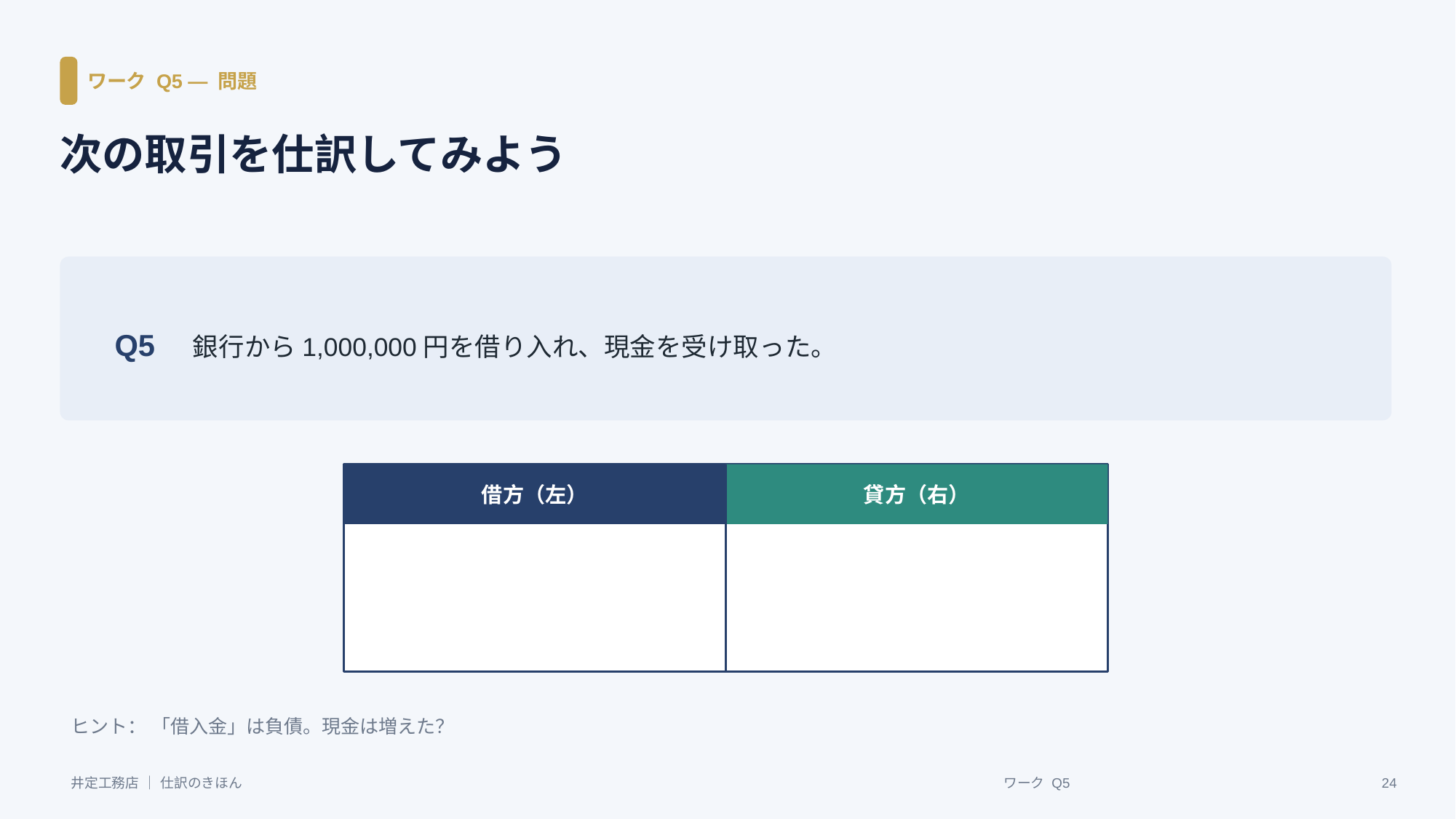

ワーク Q5 ― 問題
次の取引を仕訳してみよう

Q5　銀行から1,000,000円を借り入れ、現金を受け取った。

借方（左）

貸方（右）
ヒント： 「借入金」は負債。現金は増えた？
井定工務店 ｜ 仕訳のきほん
ワーク Q5
24